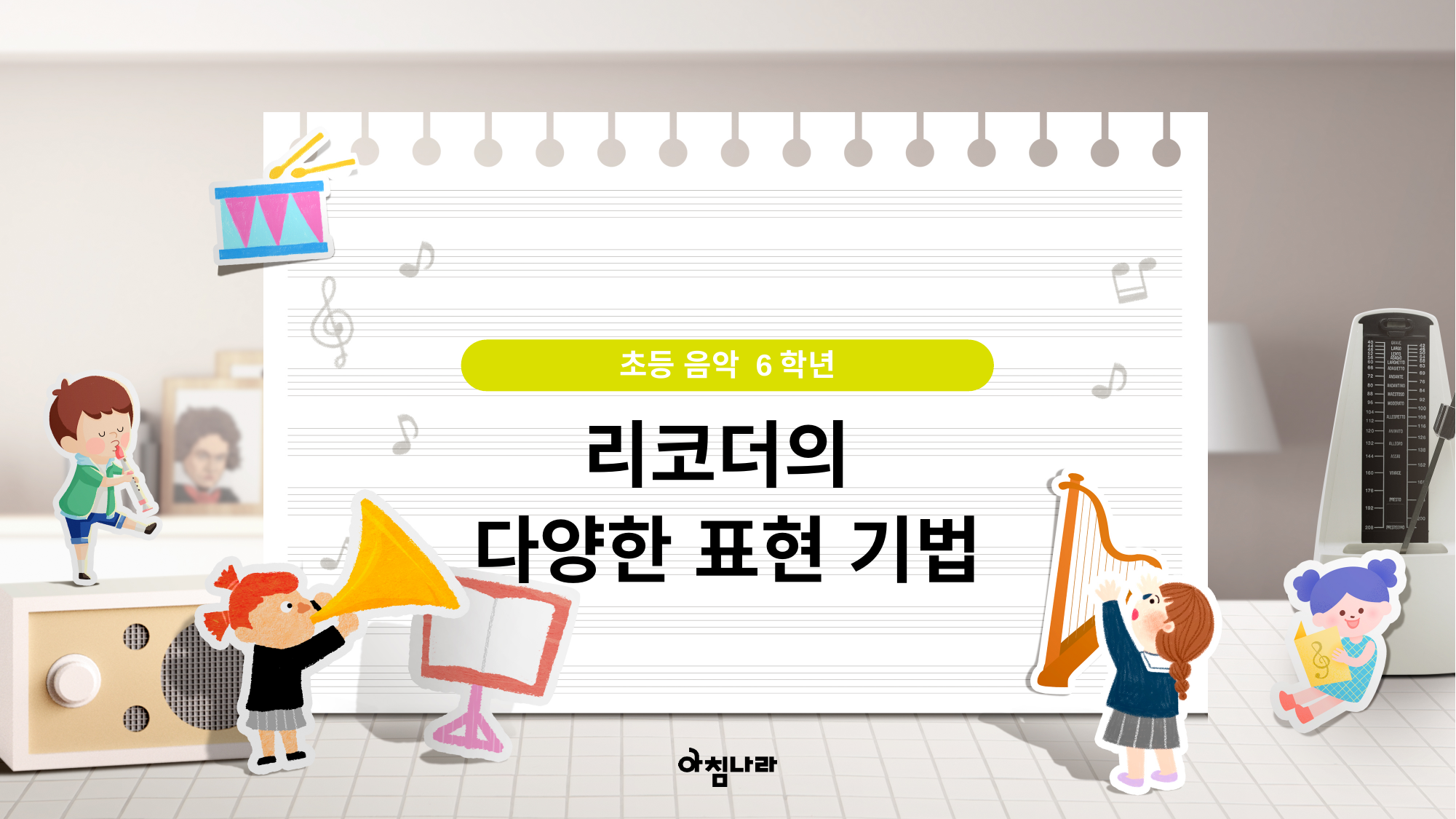

초등 음악 6학년
리코더의
다양한 표현 기법